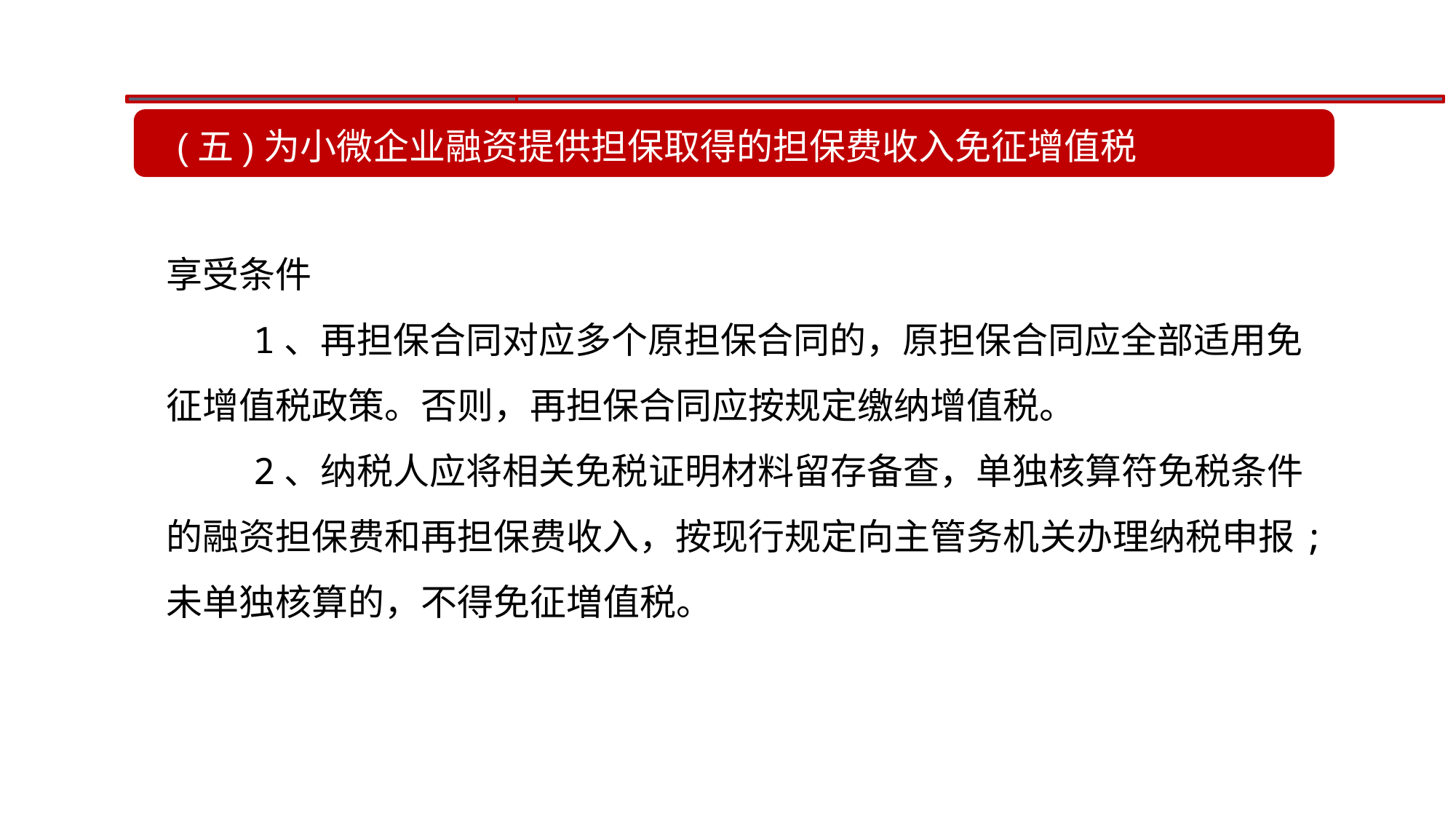

(五)为小微企业融资提供担保取得的担保费收入免征增值税

享受条件
    1、再担保合同对应多个原担保合同的，原担保合同应全部适用免征增值税政策。否则，再担保合同应按规定缴纳增值税。
    2、纳税人应将相关免税证明材料留存备查，单独核算符免税条件的融资担保费和再担保费收入，按现行规定向主管务机关办理纳税申报;未单独核算的，不得免征増值税。